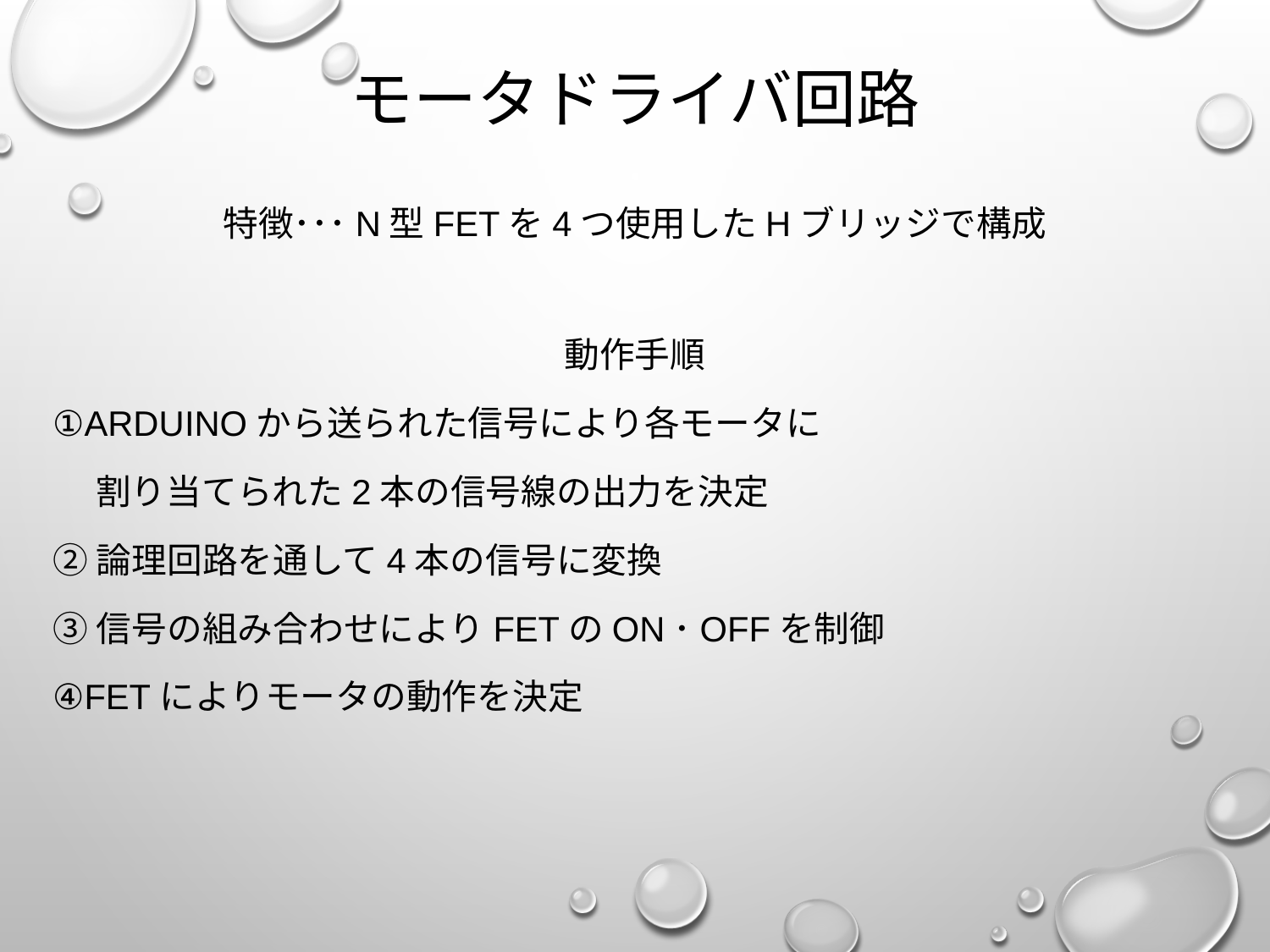

# モータドライバ回路
特徴･･･N型FETを4つ使用したHブリッジで構成

動作手順
①Arduinoから送られた信号により各モータに
　 割り当てられた2本の信号線の出力を決定
②論理回路を通して4本の信号に変換
③信号の組み合わせによりFETのON･OFFを制御
④FETによりモータの動作を決定